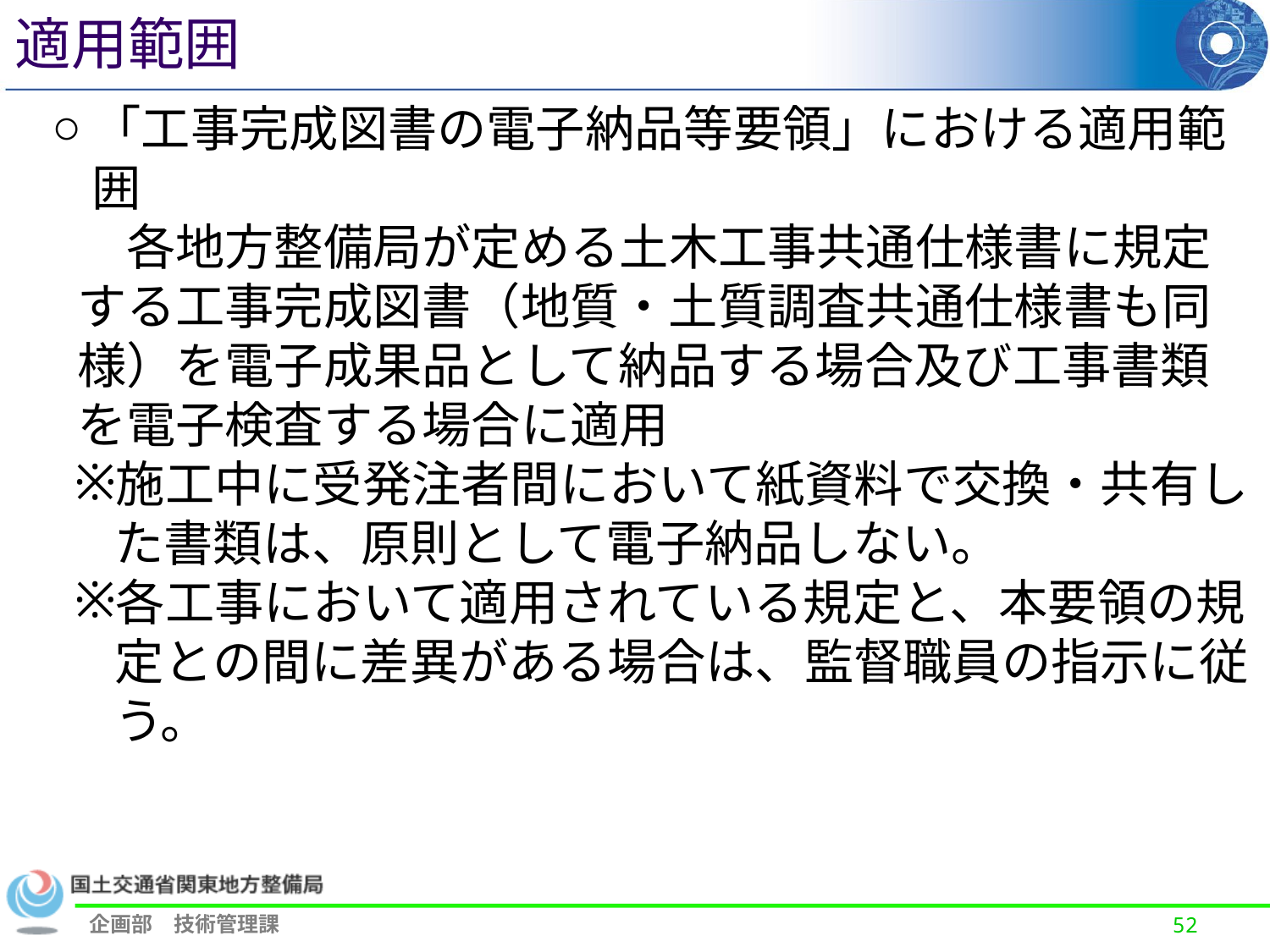

適用範囲
「工事完成図書の電子納品等要領」における適用範囲
　各地方整備局が定める土木工事共通仕様書に規定する工事完成図書（地質・土質調査共通仕様書も同様）を電子成果品として納品する場合及び工事書類を電子検査する場合に適用
施工中に受発注者間において紙資料で交換・共有した書類は、原則として電子納品しない。
各工事において適用されている規定と、本要領の規定との間に差異がある場合は、監督職員の指示に従う。